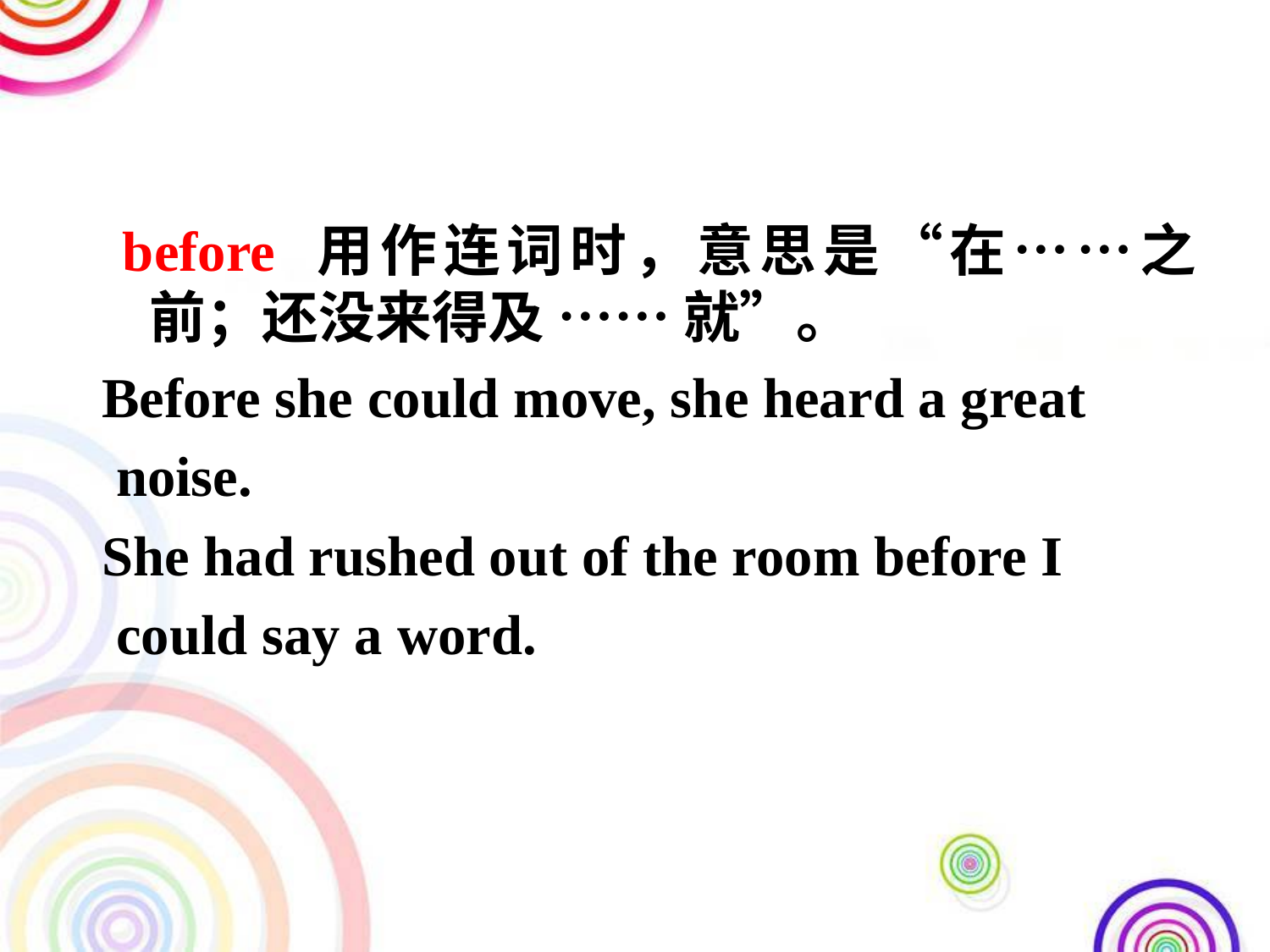

before 用作连词时，意思是“在……之前；还没来得及 …… 就”。
Before she could move, she heard a great
 noise.
She had rushed out of the room before I
 could say a word.